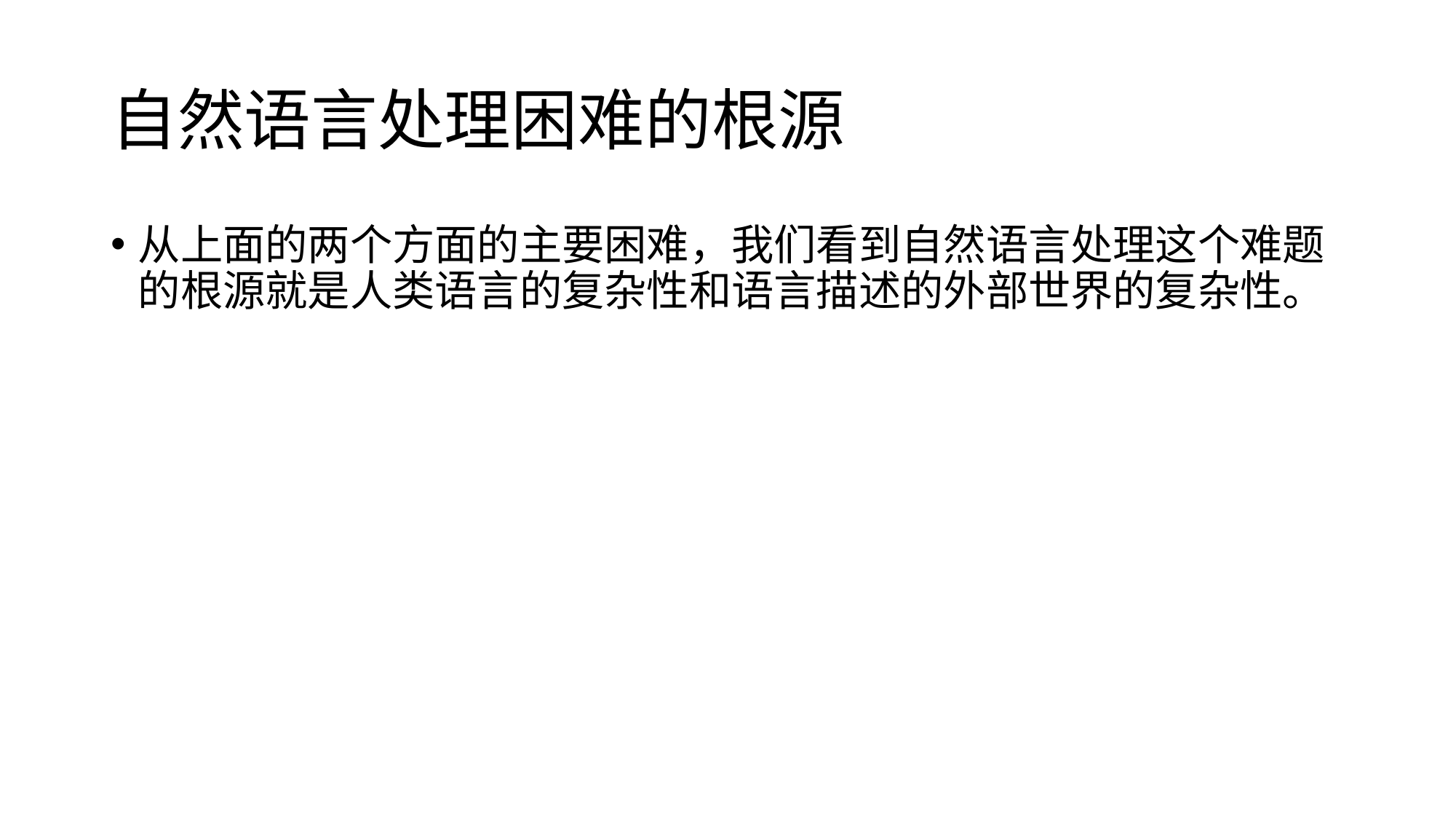

# 自然语言处理困难的根源
从上面的两个方面的主要困难，我们看到自然语言处理这个难题的根源就是人类语言的复杂性和语言描述的外部世界的复杂性。